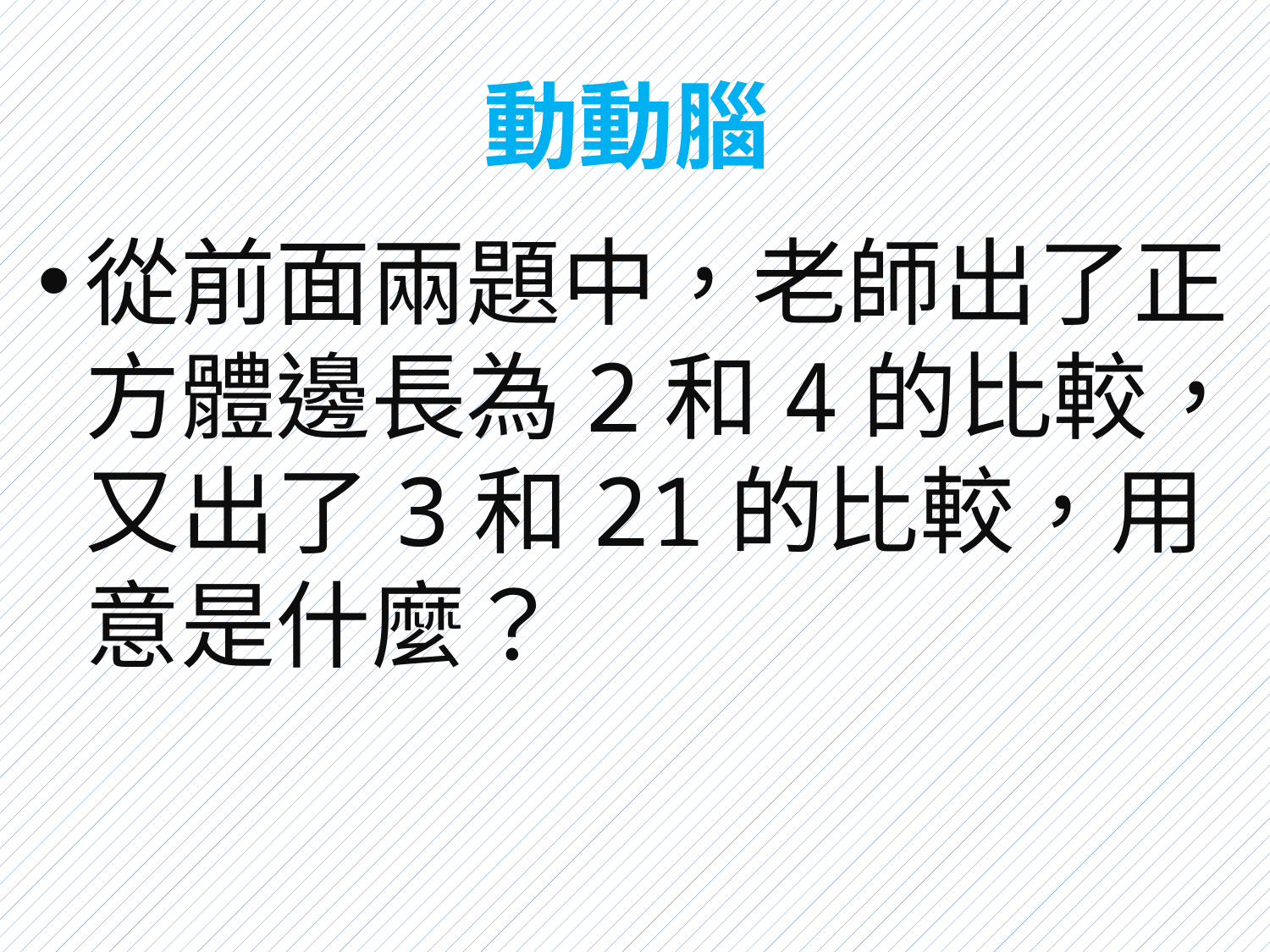

動動腦
從前面兩題中，老師出了正方體邊長為2和4的比較，又出了3和21的比較，用意是什麼？